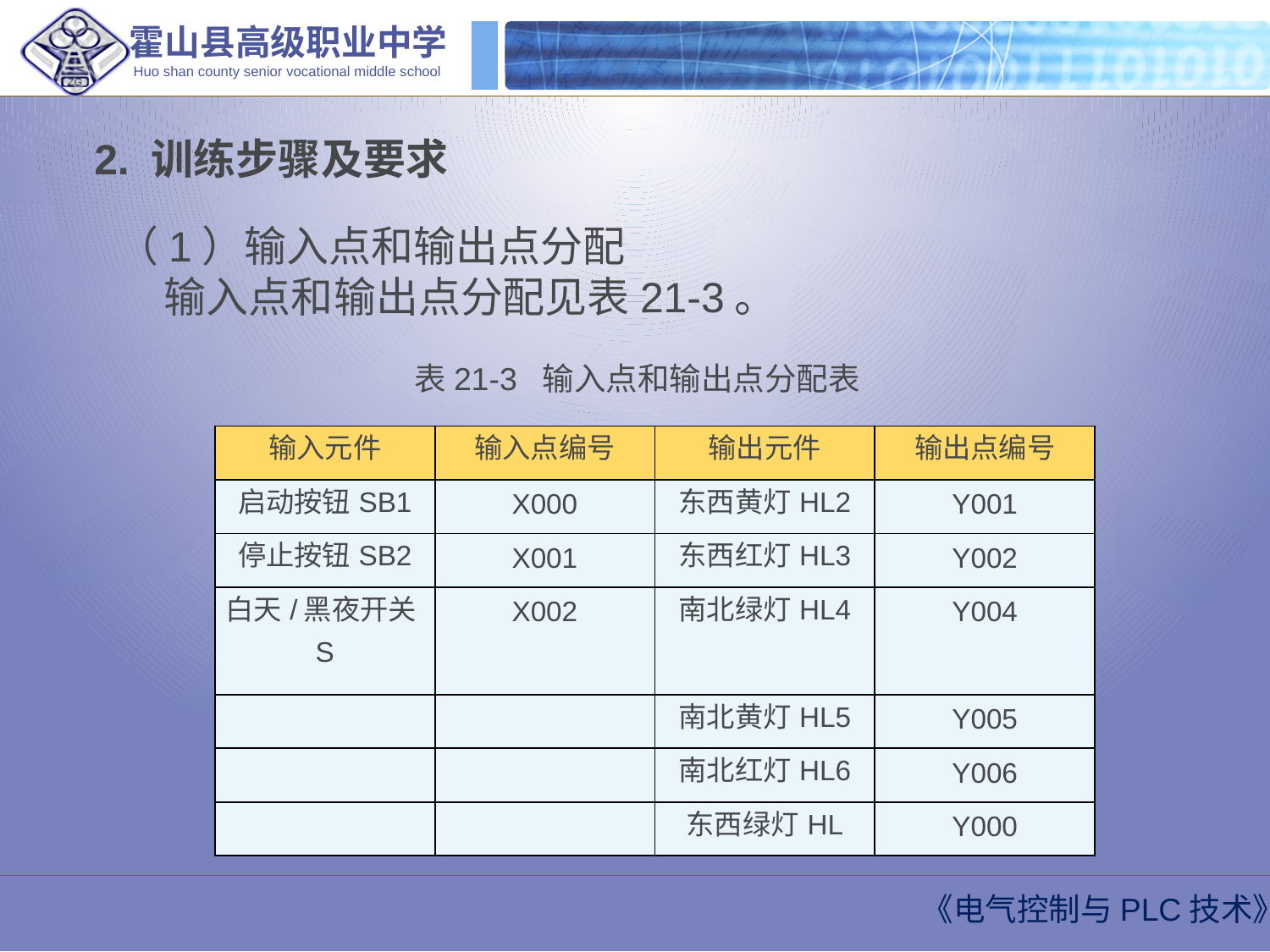

2. 训练步骤及要求
（1）输入点和输出点分配
    输入点和输出点分配见表21-3。

表21-3  输入点和输出点分配表
| 输入元件 | 输入点编号 | 输出元件 | 输出点编号 |
| --- | --- | --- | --- |
| 启动按钮SB1 | X000 | 东西黄灯HL2 | Y001 |
| 停止按钮SB2 | X001 | 东西红灯HL3 | Y002 |
| 白天/黑夜开关S | X002 | 南北绿灯HL4 | Y004 |
|  |  | 南北黄灯HL5 | Y005 |
|  |  | 南北红灯HL6 | Y006 |
|  |  | 东西绿灯HL | Y000 |